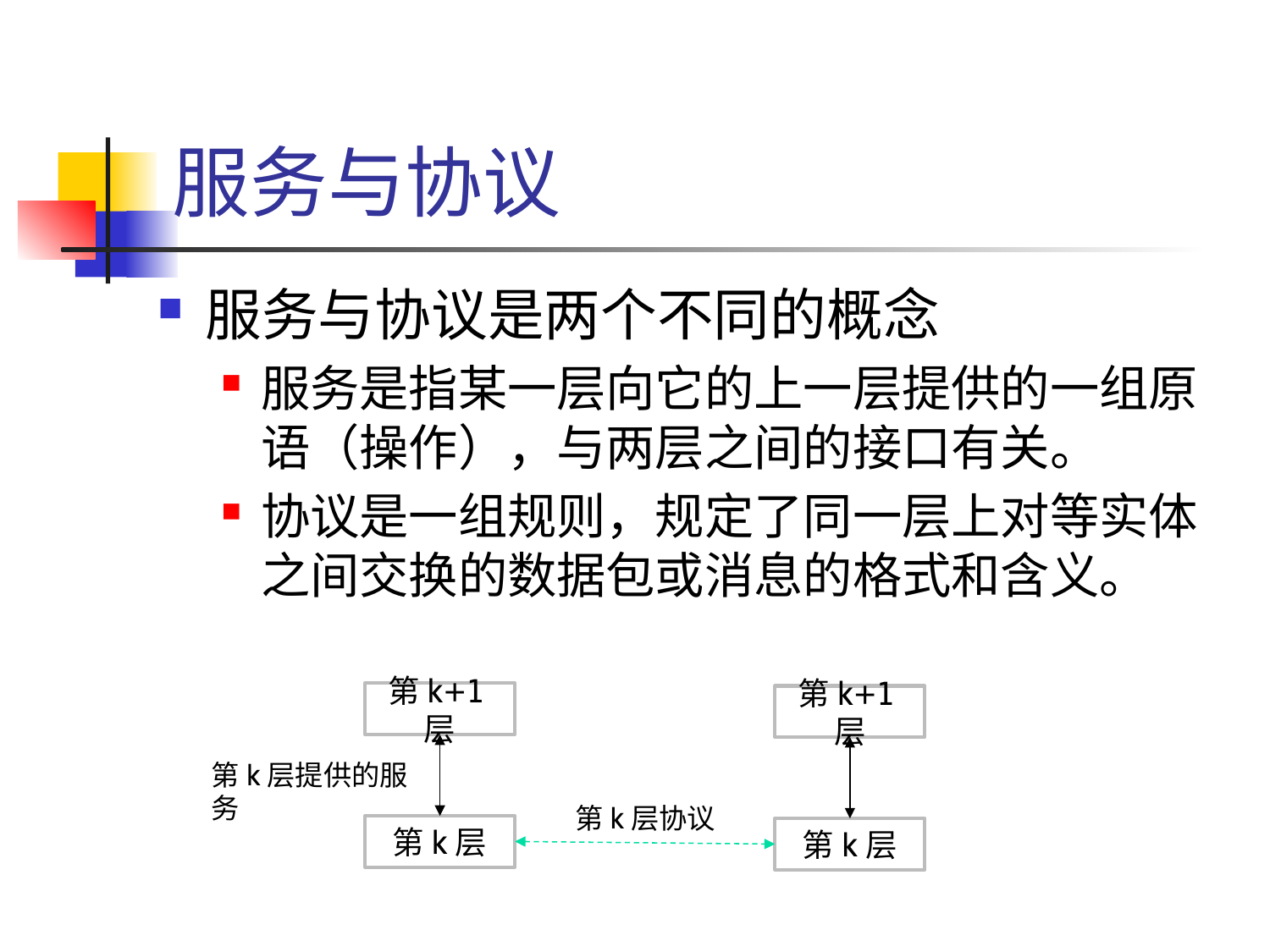

# 服务与协议
服务与协议是两个不同的概念
服务是指某一层向它的上一层提供的一组原语（操作），与两层之间的接口有关。
协议是一组规则，规定了同一层上对等实体之间交换的数据包或消息的格式和含义。
第k+1层
第k+1层
第k层提供的服务
第k层协议
第k层
第k层